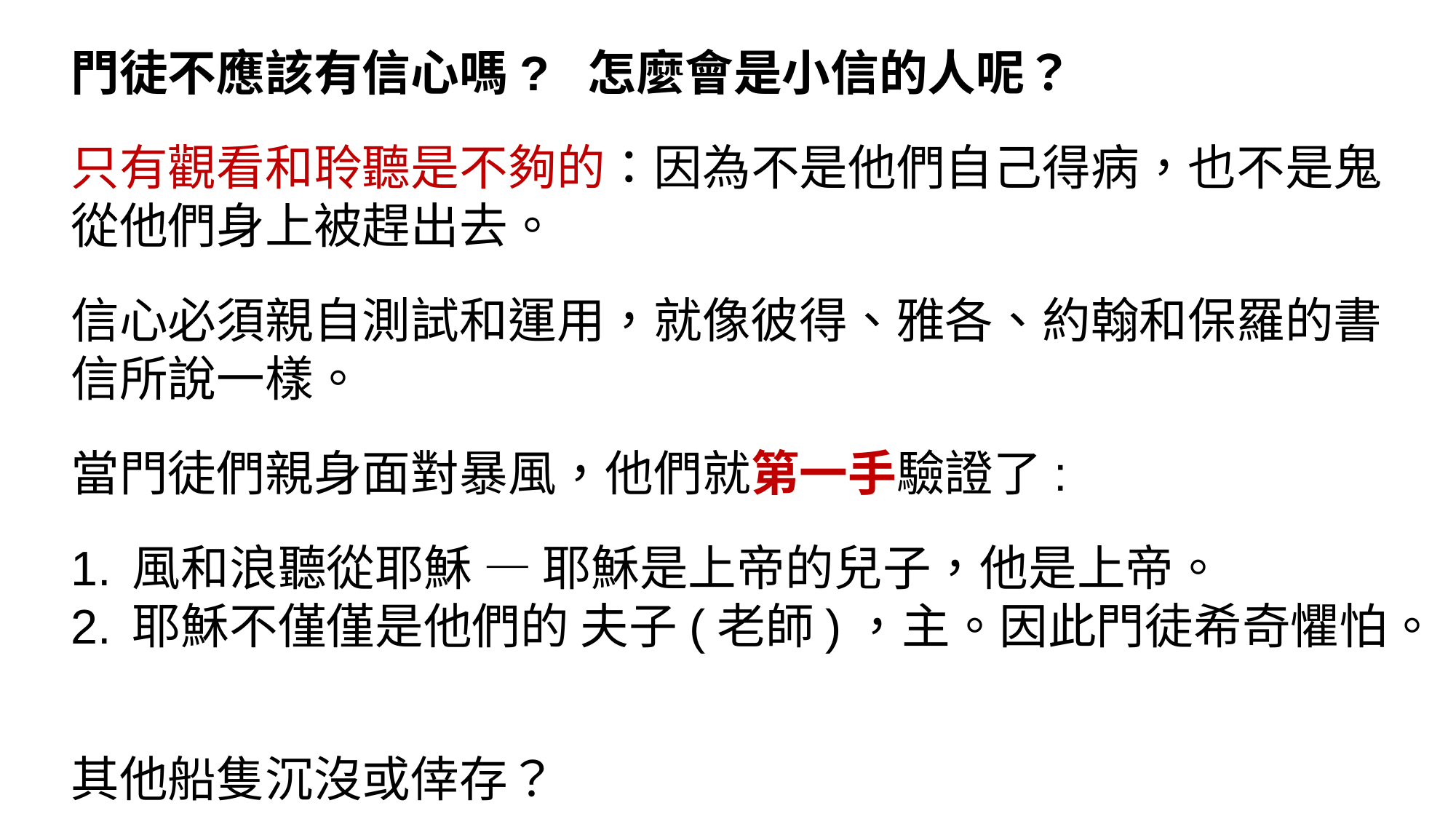

門徒不應該有信心嗎?  怎麼會是小信的人呢？

只有觀看和聆聽是不夠的：因為不是他們自己得病，也不是鬼從他們身上被趕出去。

信心必須親自測試和運用，就像彼得、雅各、約翰和保羅的書信所說一樣。

當門徒們親身面對暴風，他們就第一手驗證了:

風和浪聽從耶穌 — 耶穌是上帝的兒子，他是上帝。
耶穌不僅僅是他們的 夫子(老師)，主。因此門徒希奇懼怕。

其他船隻沉沒或倖存？